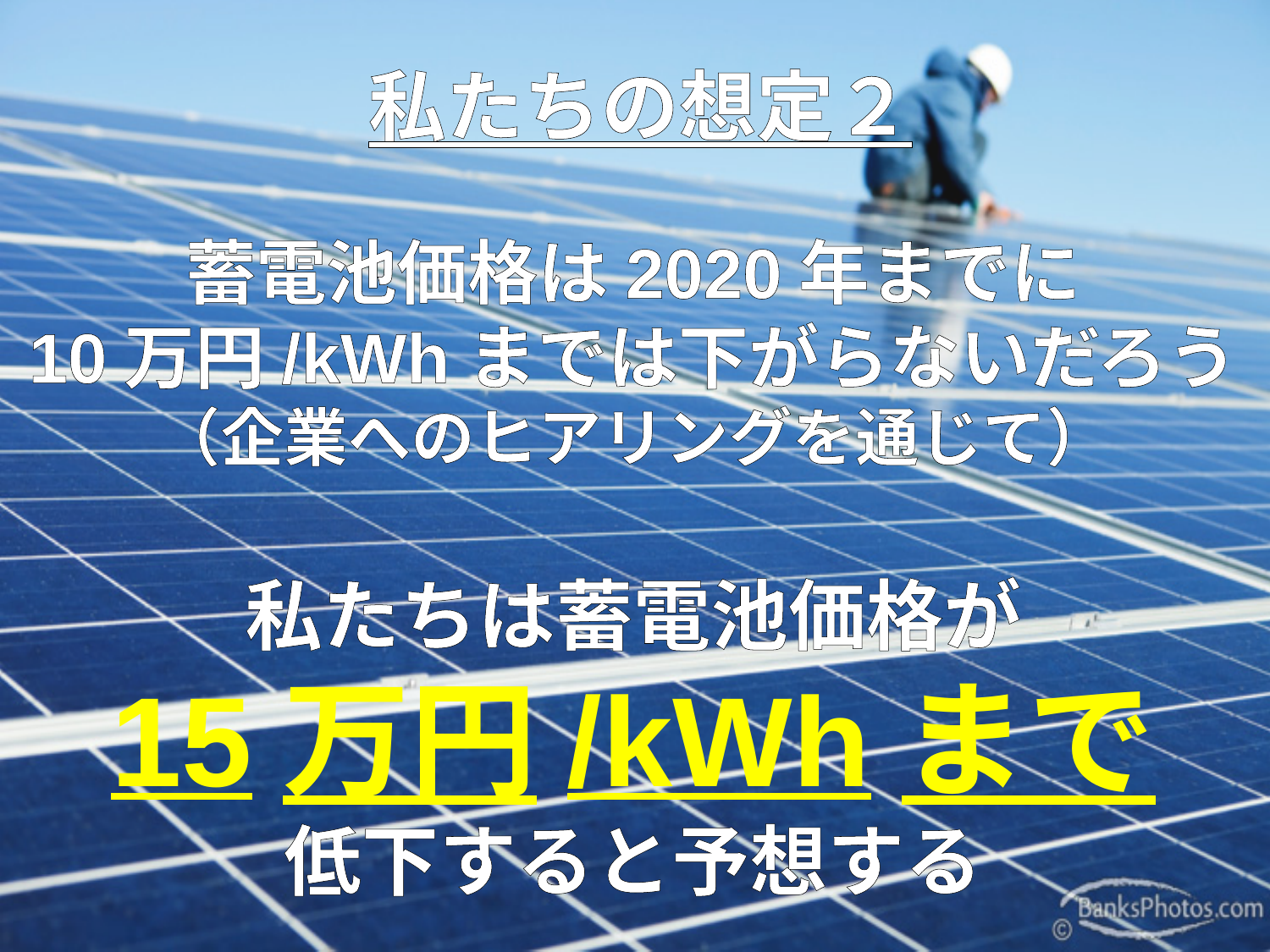

私たちの想定２
蓄電池価格は2020年までに
10万円/kWhまでは下がらないだろう
（企業へのヒアリングを通じて）

私たちは蓄電池価格が
15万円/kWhまで
低下すると予想する